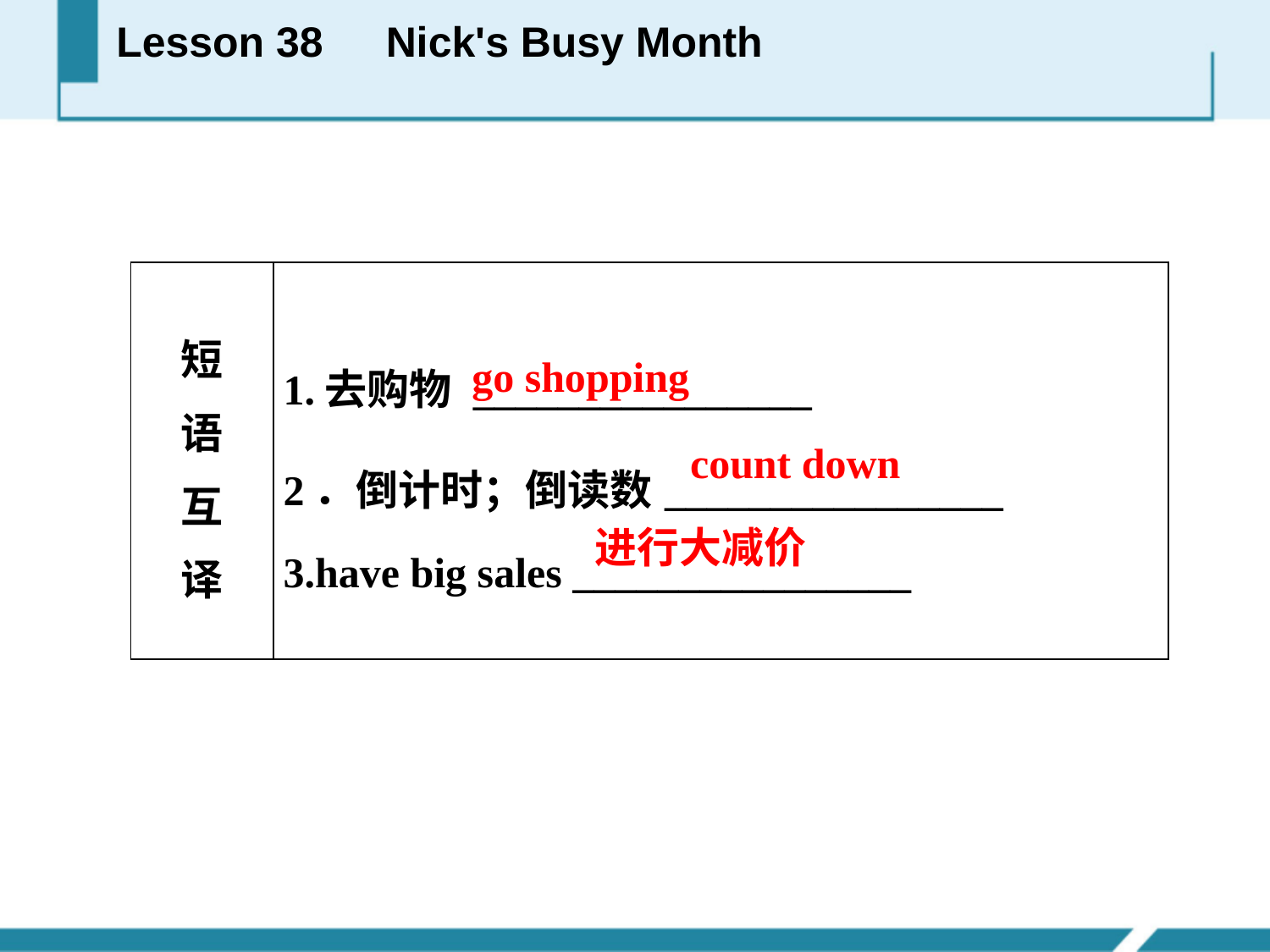

Lesson 38　Nick's Busy Month
| 短 语 互 译 | 1.去购物 \_\_\_\_\_\_\_\_\_\_\_\_\_\_\_\_ 2．倒计时；倒读数\_\_\_\_\_\_\_\_\_\_\_\_\_\_\_\_ 3.have big sales \_\_\_\_\_\_\_\_\_\_\_\_\_\_\_\_ |
| --- | --- |
go shopping

count down
进行大减价